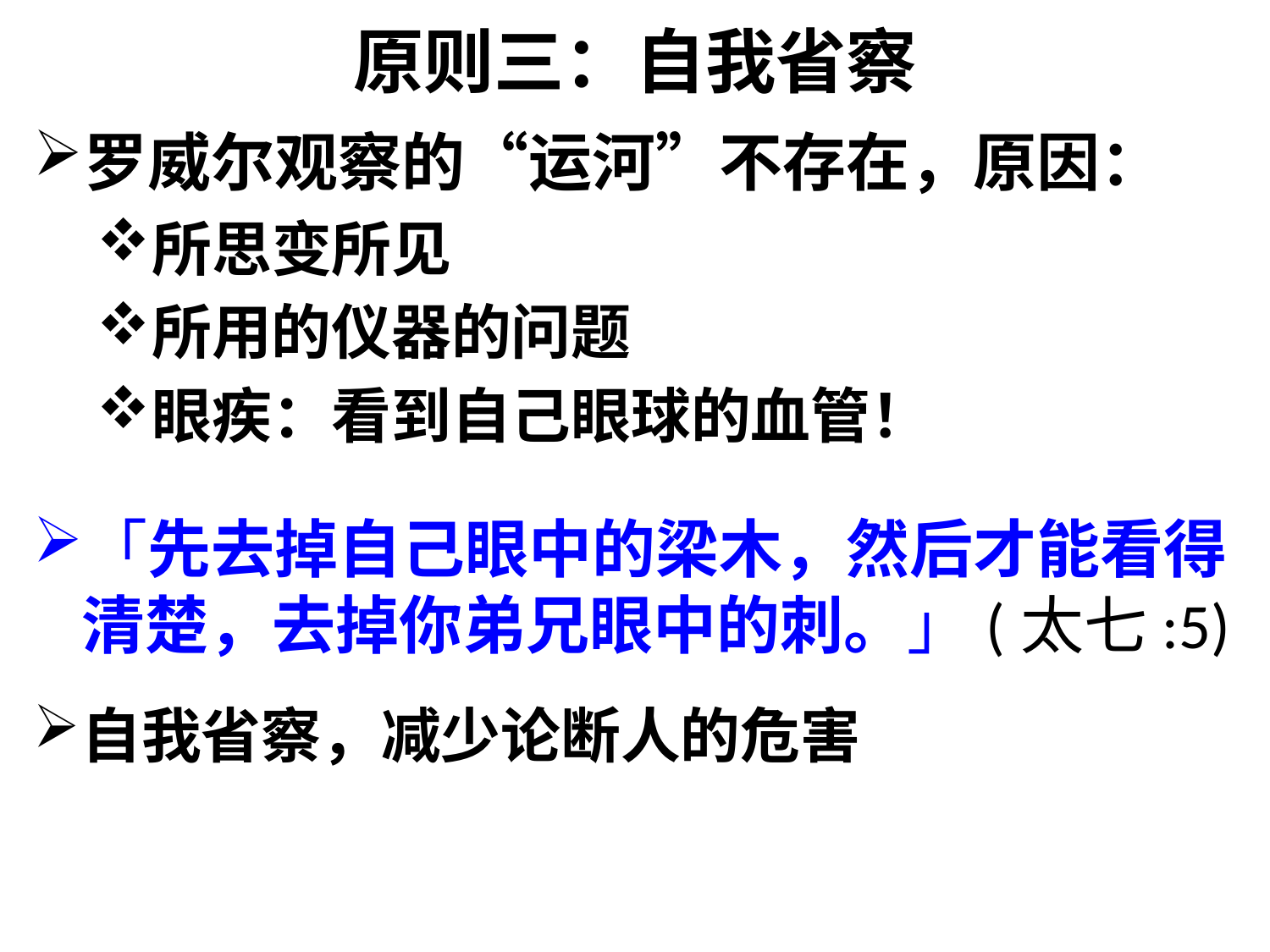

# 原则三：自我省察
罗威尔观察的“运河”不存在，原因：
所思变所见
所用的仪器的问题
眼疾：看到自己眼球的血管！

「先去掉自己眼中的梁木，然后才能看得清楚，去掉你弟兄眼中的刺。」(太七:5)

自我省察，减少论断人的危害